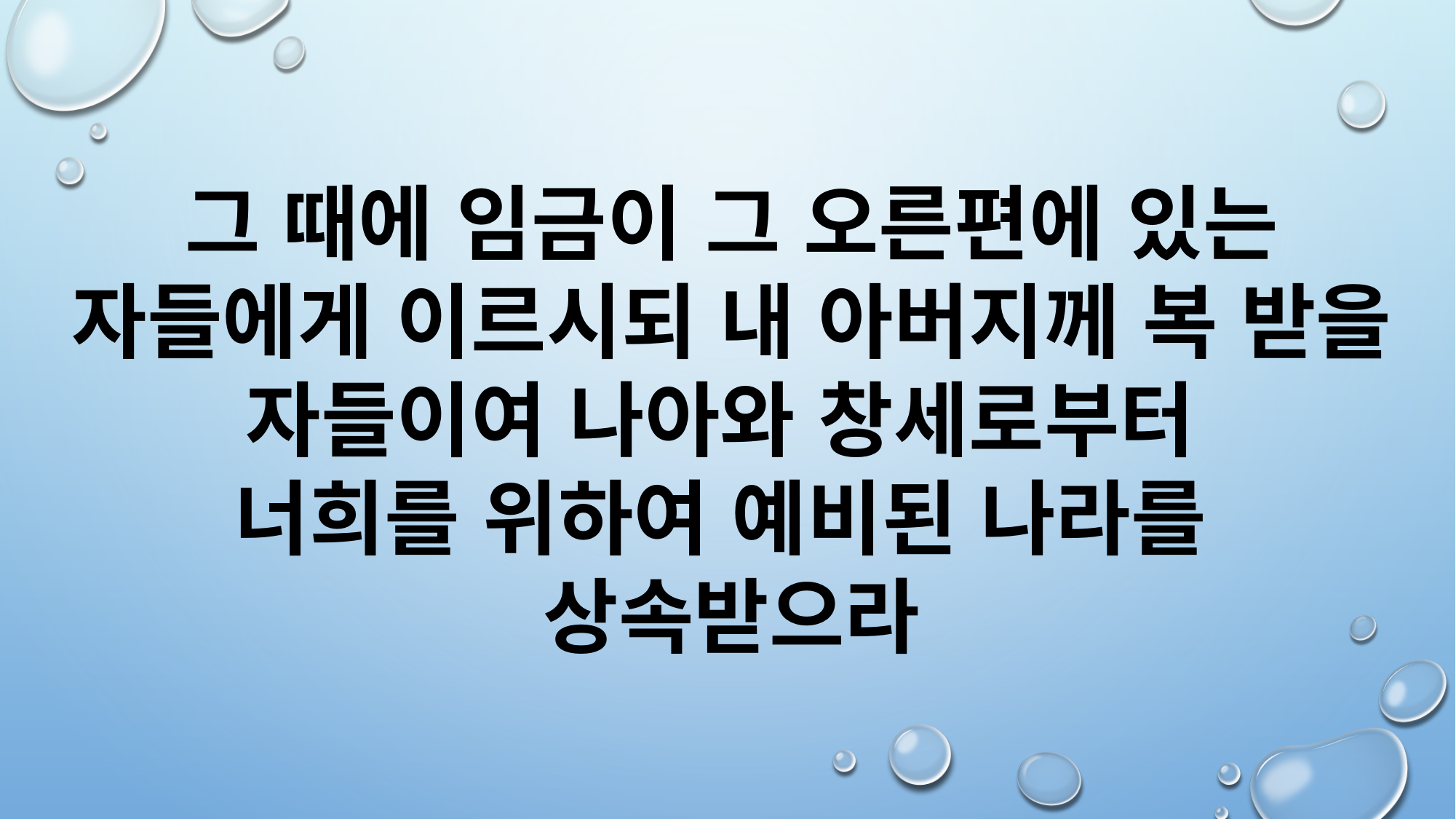

그 때에 임금이 그 오른편에 있는 자들에게 이르시되 내 아버지께 복 받을 자들이여 나아와 창세로부터
너희를 위하여 예비된 나라를
상속받으라